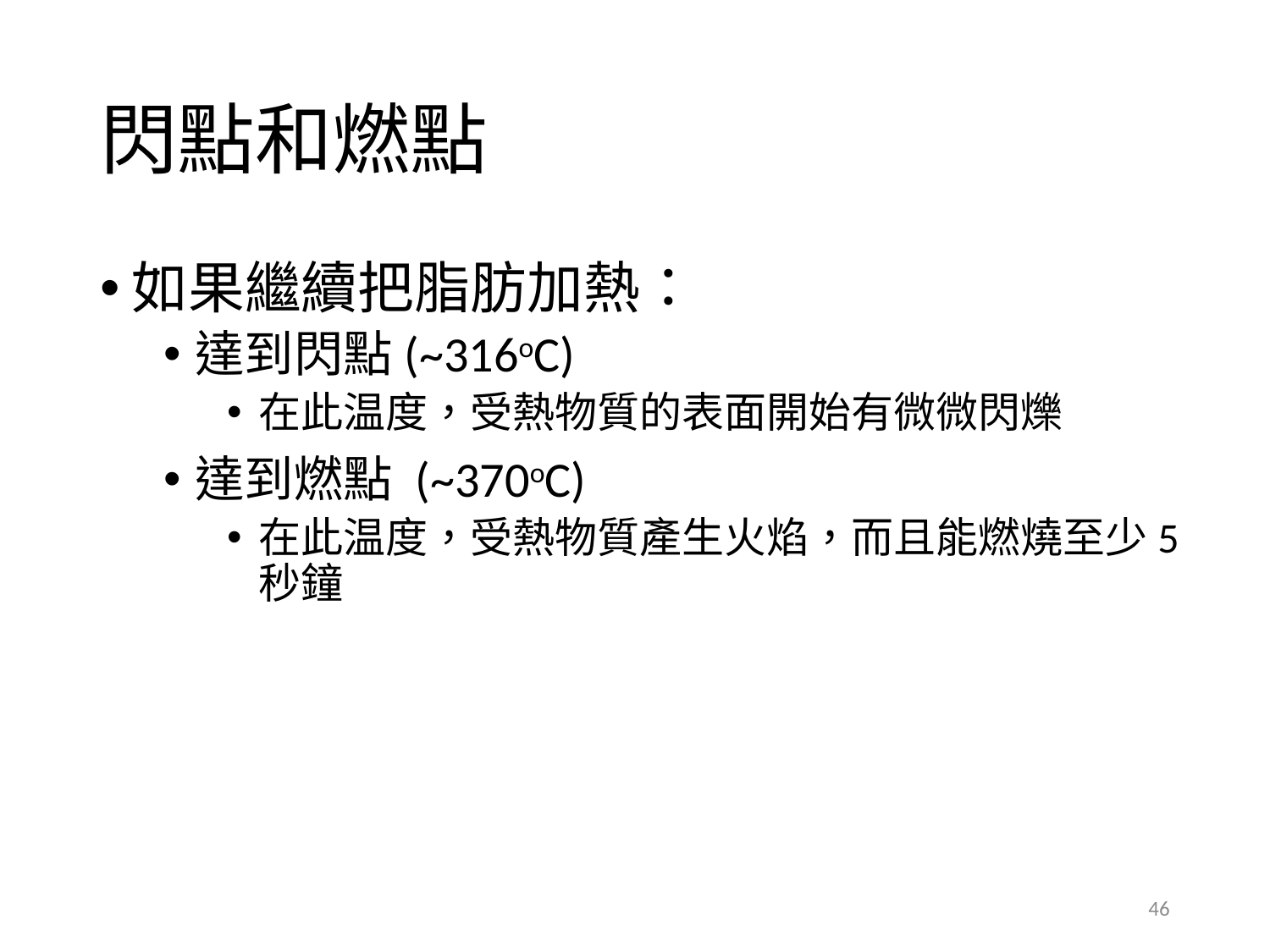

# 閃點和燃點
如果繼續把脂肪加熱：
達到閃點(~316oC)
在此温度，受熱物質的表面開始有微微閃爍
達到燃點 (~370oC)
在此温度，受熱物質產生火焰，而且能燃燒至少5秒鐘
46